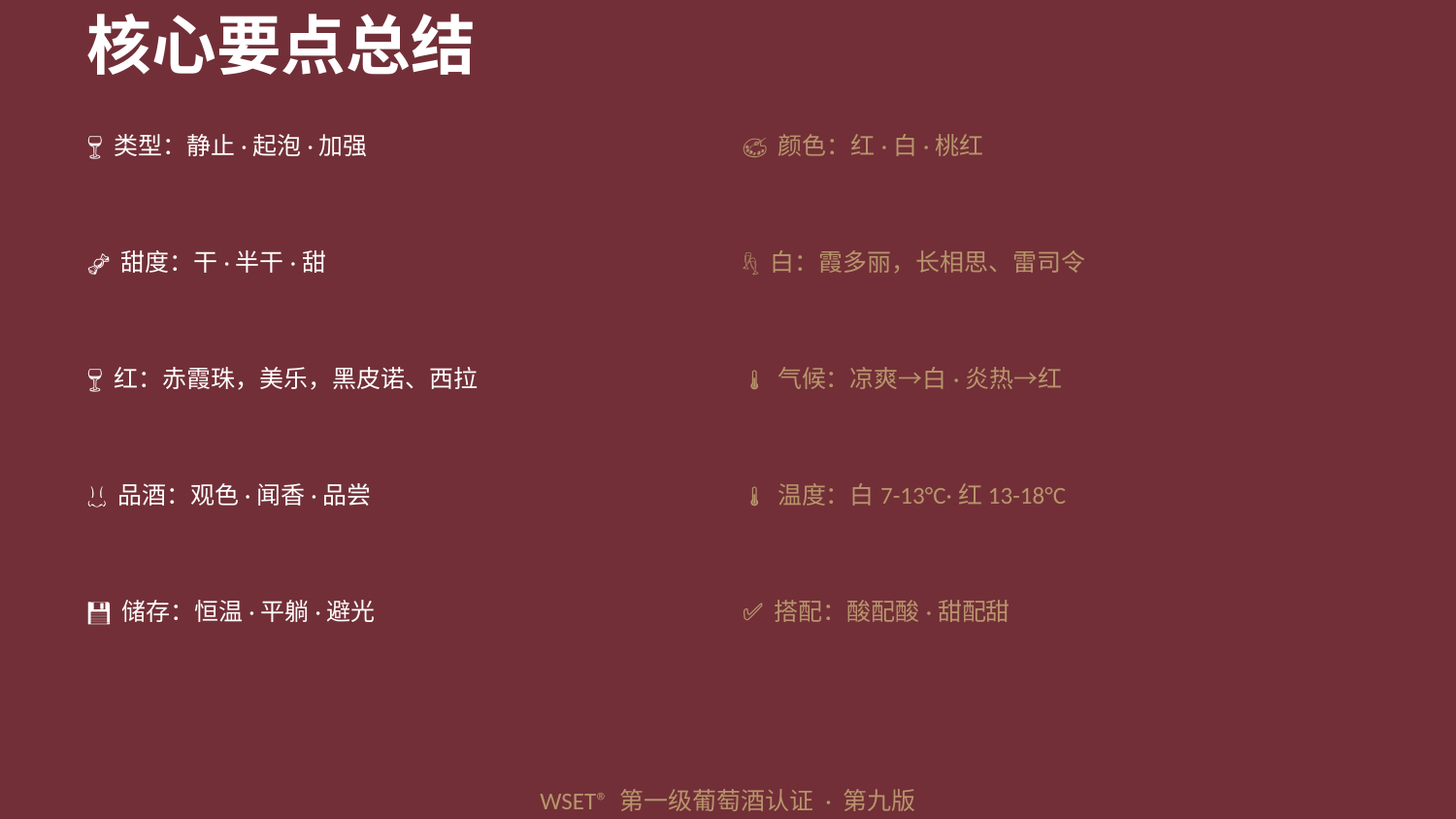

核心要点总结
🍷 类型：静止·起泡·加强
🎨 颜色：红·白·桃红
🍬 甜度：干·半干·甜
🥂 白：霞多丽，长相思、雷司令
🍷 红：赤霞珠，美乐，黑皮诺、西拉
🌡️ 气候：凉爽→白·炎热→红
👃 品酒：观色·闻香·品尝
🌡️ 温度：白7-13°C·红13-18°C
💾 储存：恒温·平躺·避光
✅ 搭配：酸配酸·甜配甜
WSET® 第一级葡萄酒认证 · 第九版